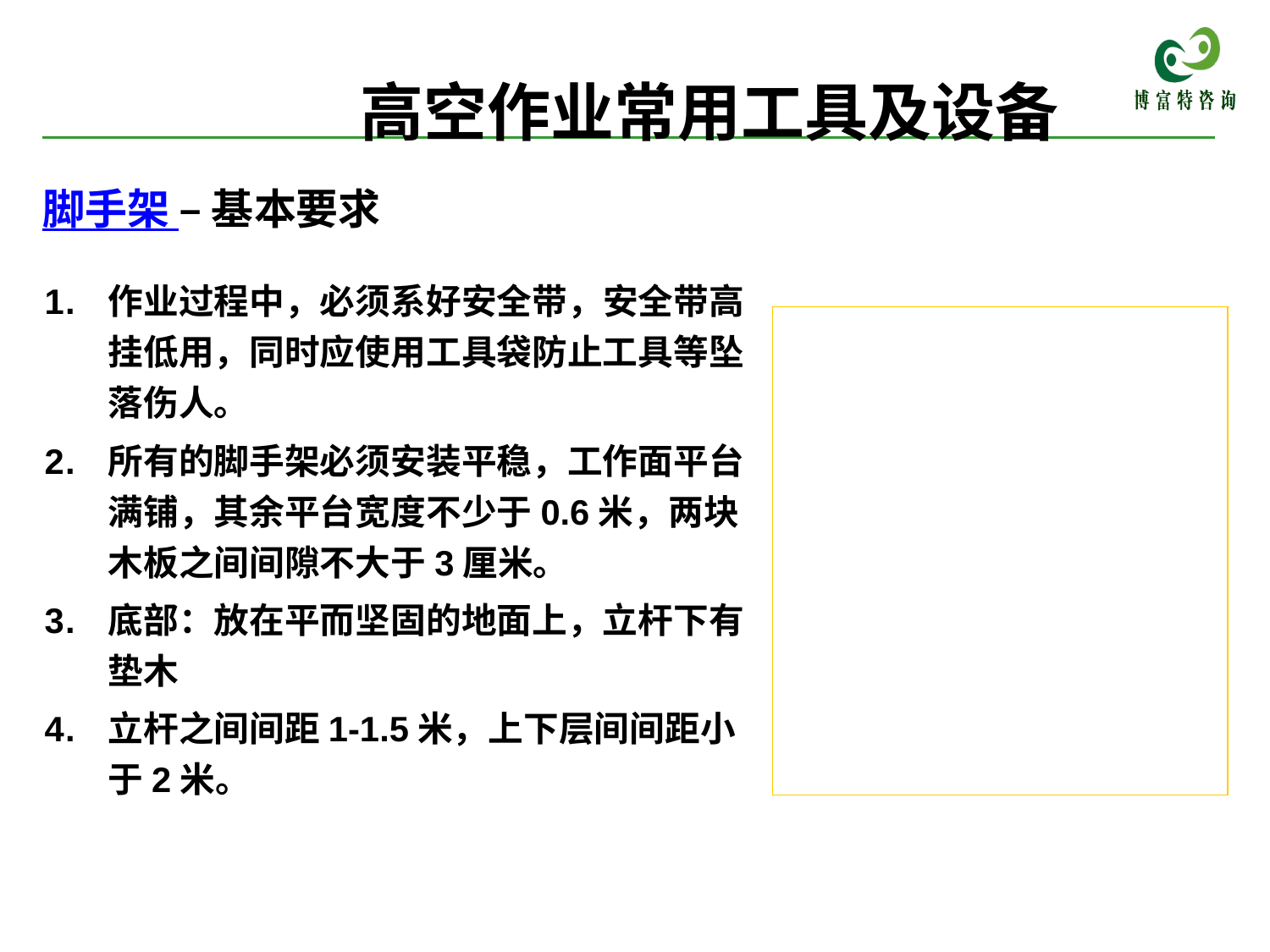

高空作业常用工具及设备
# 脚手架 – 基本要求
作业过程中，必须系好安全带，安全带高挂低用，同时应使用工具袋防止工具等坠落伤人。
所有的脚手架必须安装平稳，工作面平台满铺，其余平台宽度不少于0.6米，两块木板之间间隙不大于3厘米。
底部：放在平而坚固的地面上，立杆下有垫木
立杆之间间距1-1.5米，上下层间间距小于2米。